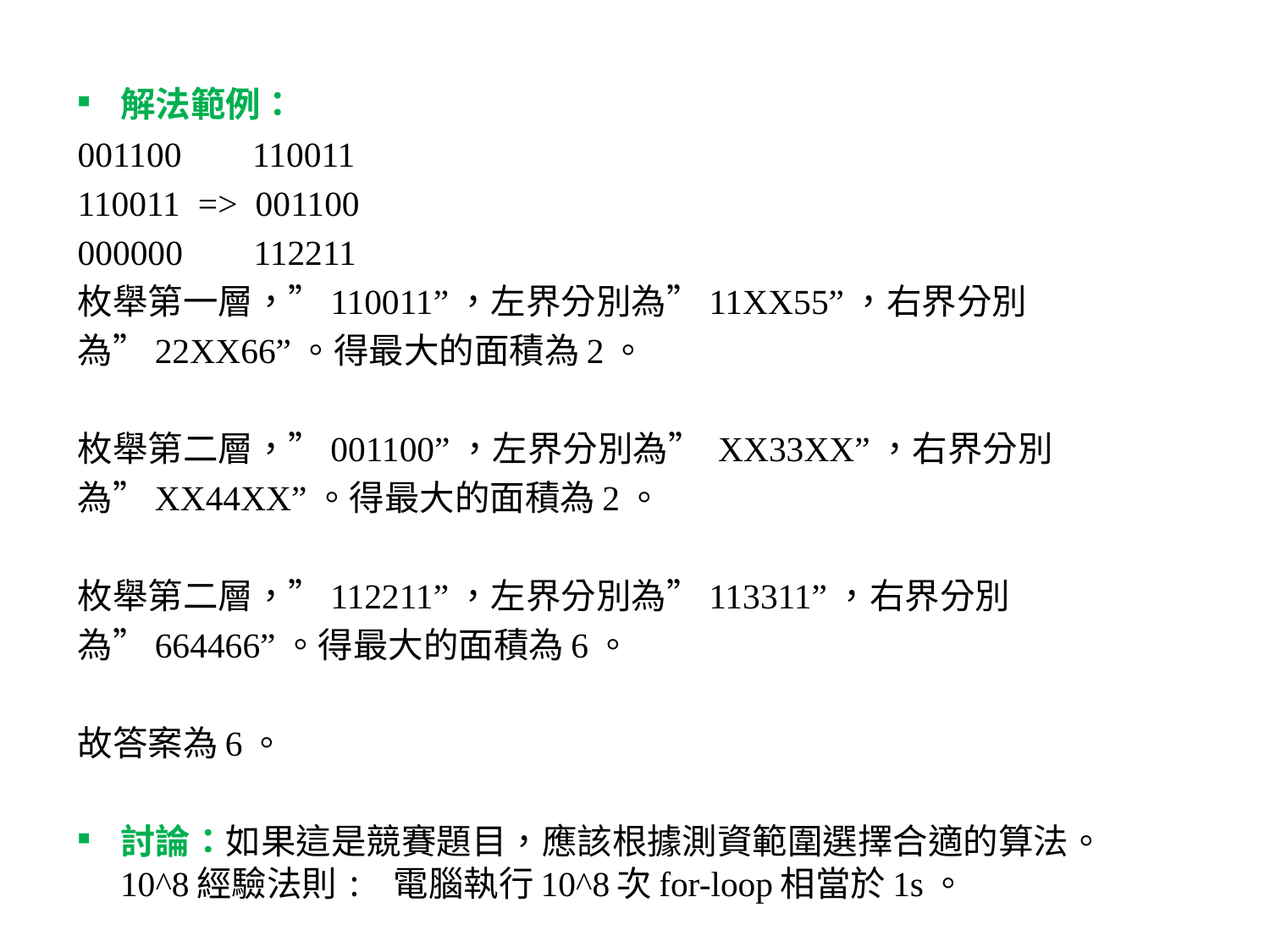

解法範例：
001100        110011
110011  =>  001100
000000        112211
枚舉第一層，”110011”，左界分別為”11XX55”，右界分別
為”22XX66”。得最大的面積為2。

枚舉第二層，”001100”，左界分別為” XX33XX”，右界分別
為”XX44XX”。得最大的面積為2。

枚舉第二層，”112211”，左界分別為”113311”，右界分別
為”664466”。得最大的面積為6。

故答案為6。

討論：如果這是競賽題目，應該根據測資範圍選擇合適的算法。
10^8經驗法則: 電腦執行10^8次for-loop相當於1s。